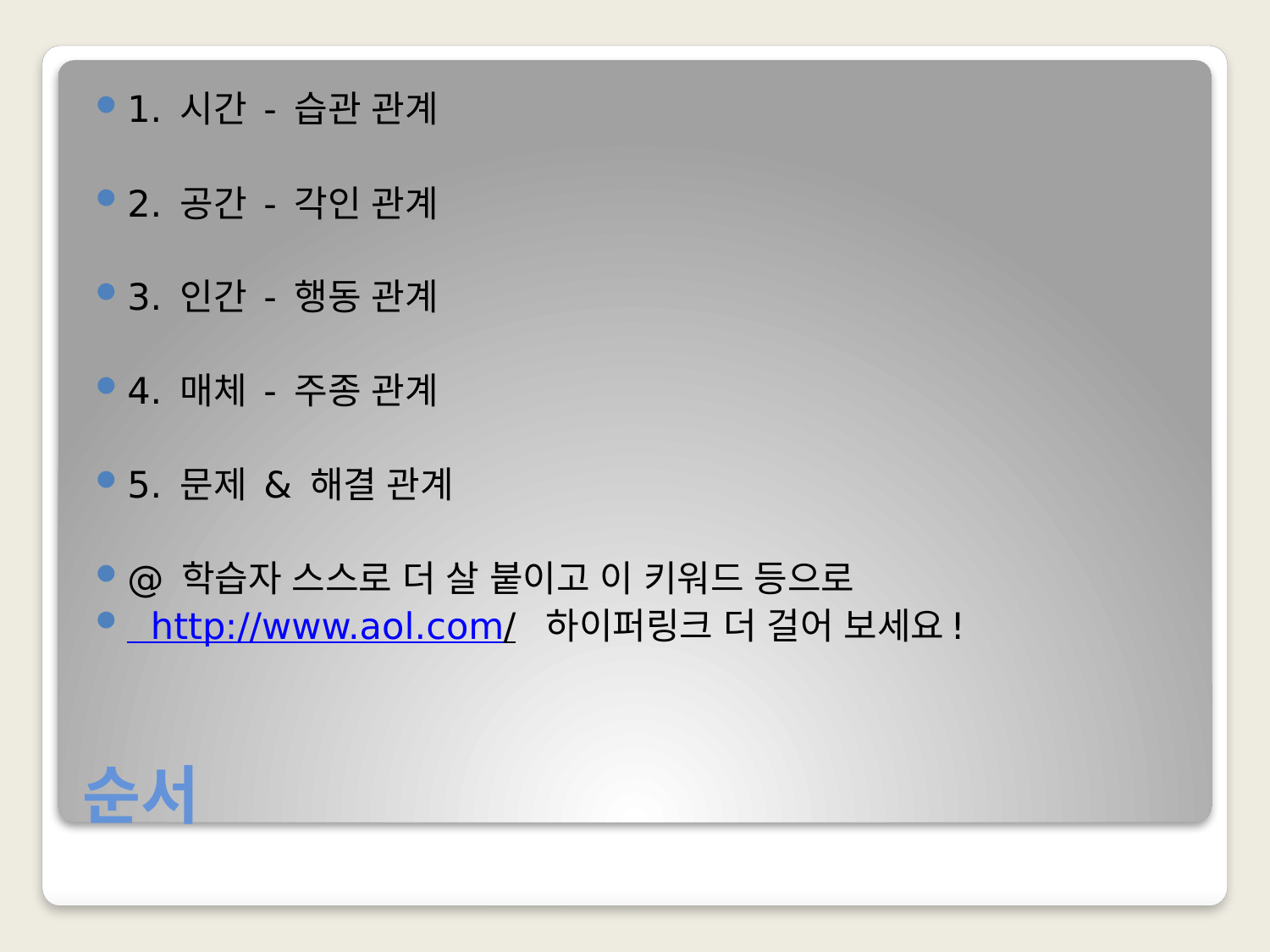

1. 시간 - 습관 관계

2. 공간 - 각인 관계

3. 인간 - 행동 관계

4. 매체 - 주종 관계

5. 문제 & 해결 관계

@ 학습자 스스로 더 살 붙이고 이 키워드 등으로
  http://www.aol.com/  하이퍼링크 더 걸어 보세요!
# 순서